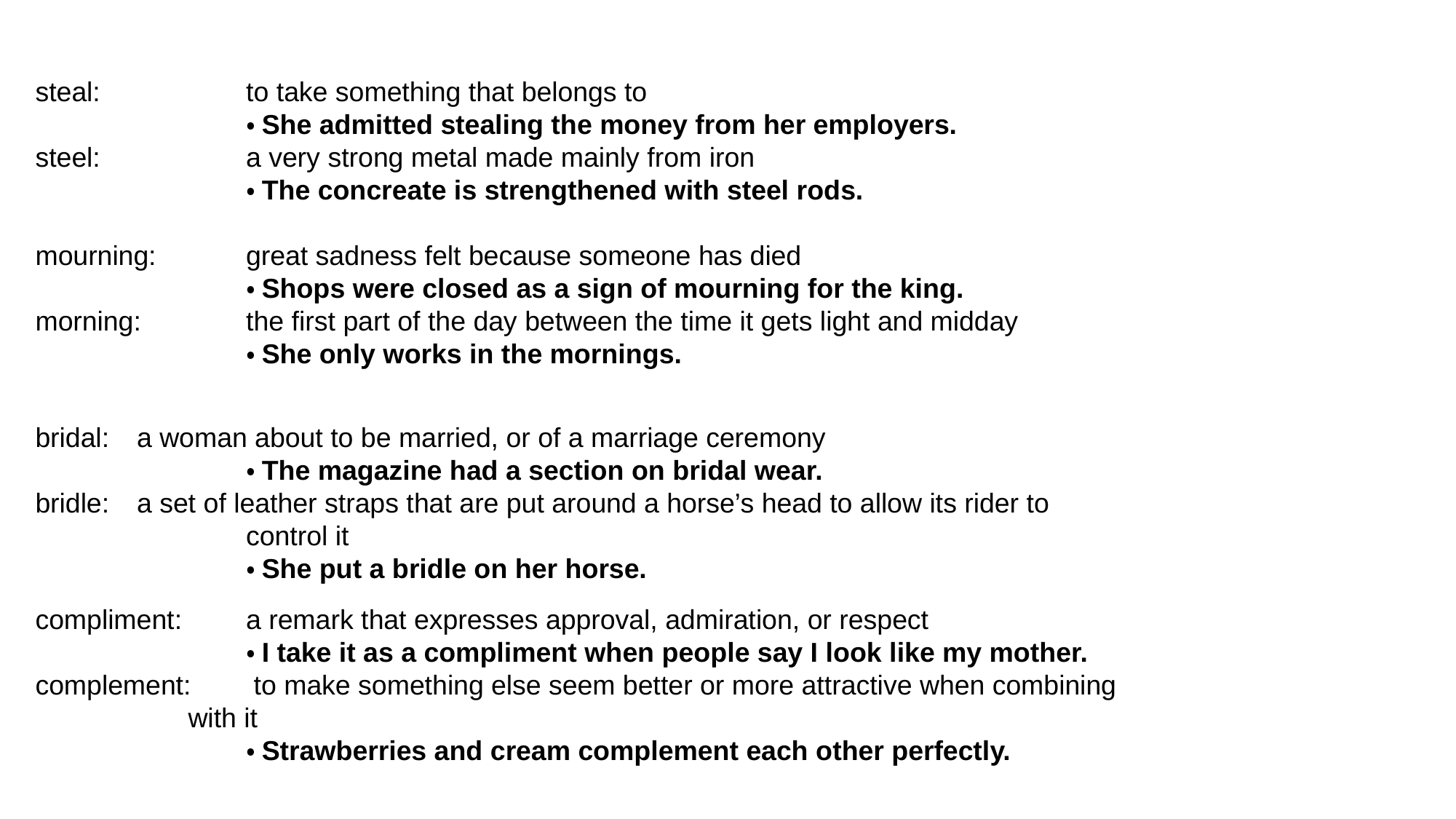

steal: 		to take something that belongs to
		・She admitted stealing the money from her employers.
 steel: 		a very strong metal made mainly from iron
		・The concreate is strengthened with steel rods.

 mourning: 	great sadness felt because someone has died
	      	・Shops were closed as a sign of mourning for the king.
 morning: 	the first part of the day between the time it gets light and midday
	      	・She only works in the mornings.

 bridal: 	a woman about to be married, or of a marriage ceremony
		・The magazine had a section on bridal wear.
 bridle: 	a set of leather straps that are put around a horse’s head to allow its rider to
          		control it
		・She put a bridle on her horse.

 compliment: 	a remark that expresses approval, admiration, or respect
		・I take it as a compliment when people say I look like my mother.
 complement:	 to make something else seem better or more attractive when combining
                     with it
		・Strawberries and cream complement each other perfectly.